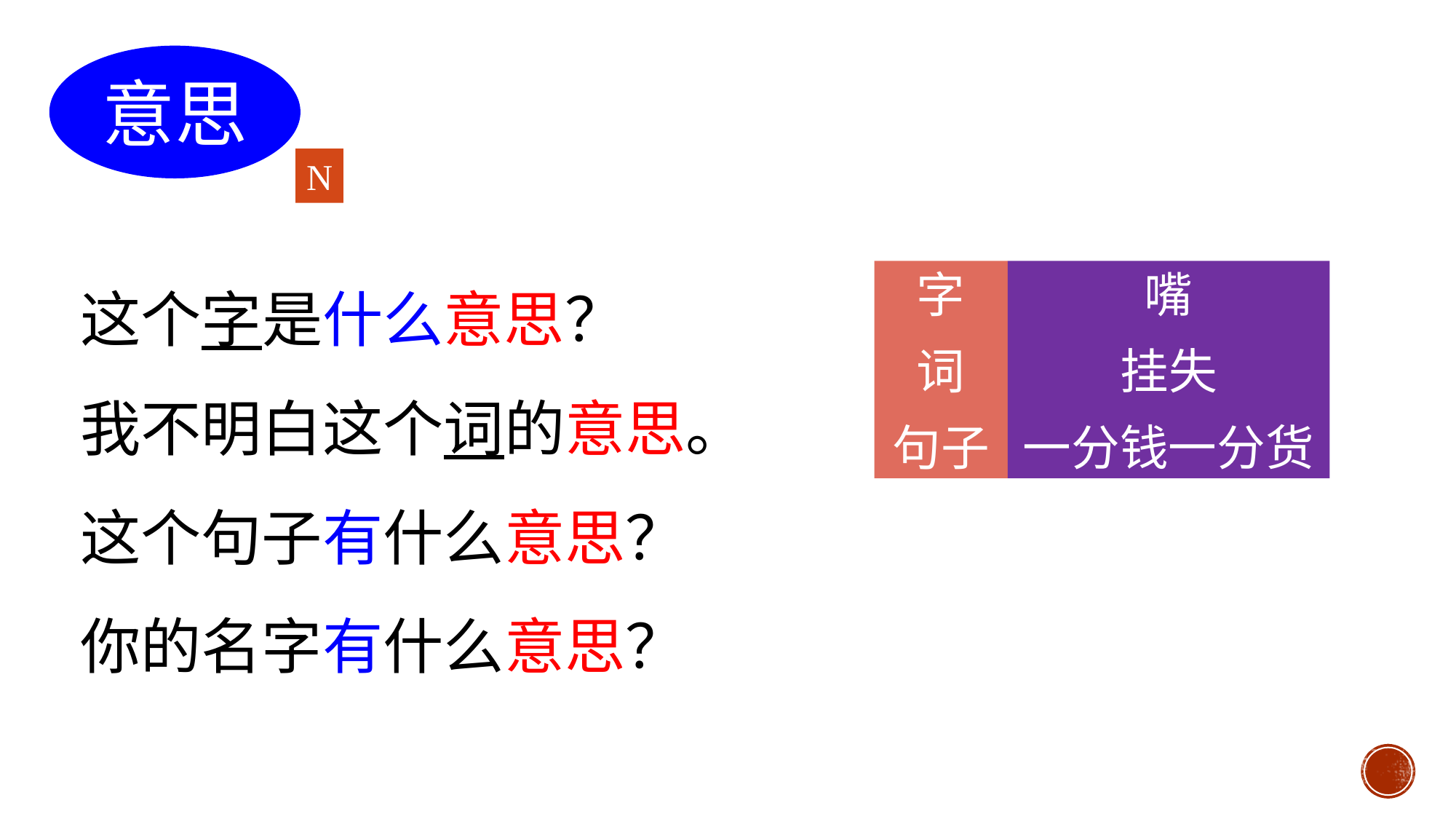

意思
N
这个字是什么意思？
我不明白这个词的意思。
这个句子有什么意思？
你的名字有什么意思？
字
词
句子
嘴
挂失
一分钱一分货